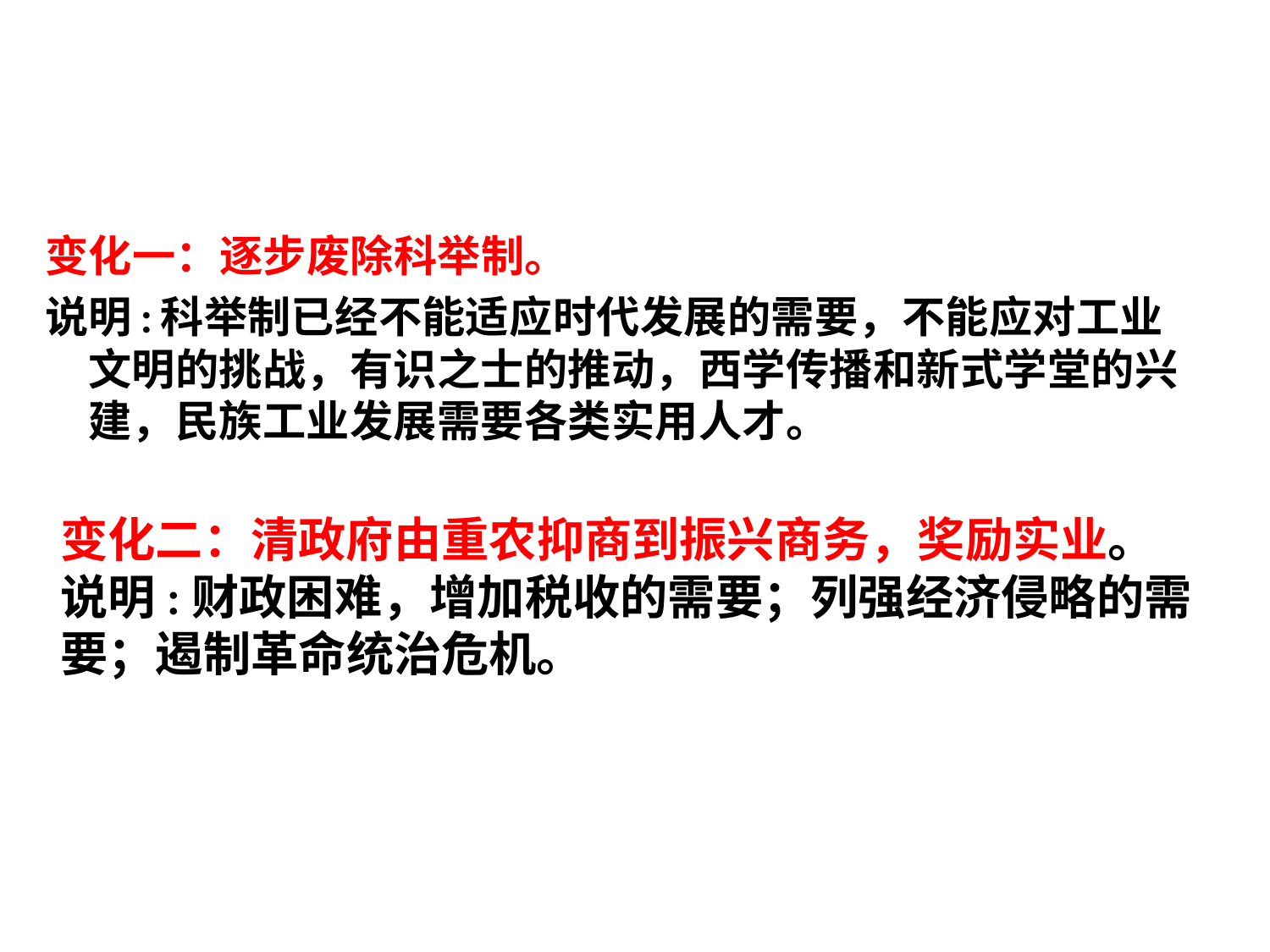

#
变化一：逐步废除科举制。
说明:科举制已经不能适应时代发展的需要，不能应对工业文明的挑战，有识之士的推动，西学传播和新式学堂的兴建，民族工业发展需要各类实用人才。
变化二：清政府由重农抑商到振兴商务，奖励实业。
说明:财政困难，增加税收的需要；列强经济侵略的需要；遏制革命统治危机。